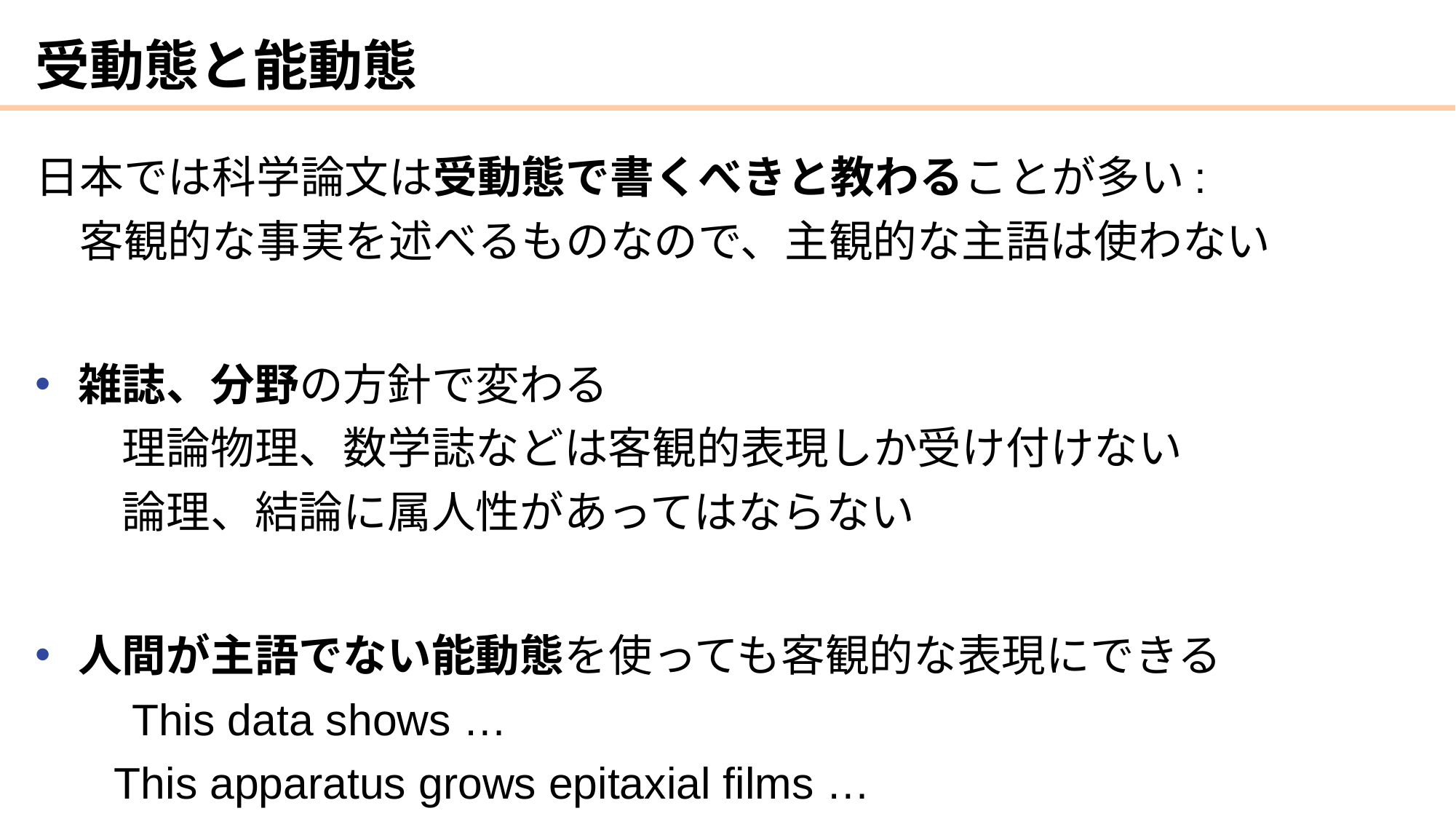

# 受動態と能動態
日本では科学論文は受動態で書くべきと教わることが多い:
　客観的な事実を述べるものなので、主観的な主語は使わない

雑誌、分野の方針で変わる
　理論物理、数学誌などは客観的表現しか受け付けない
　論理、結論に属人性があってはならない

人間が主語でない能動態を使っても客観的な表現にできる
　This data shows …
   This apparatus grows epitaxial films …